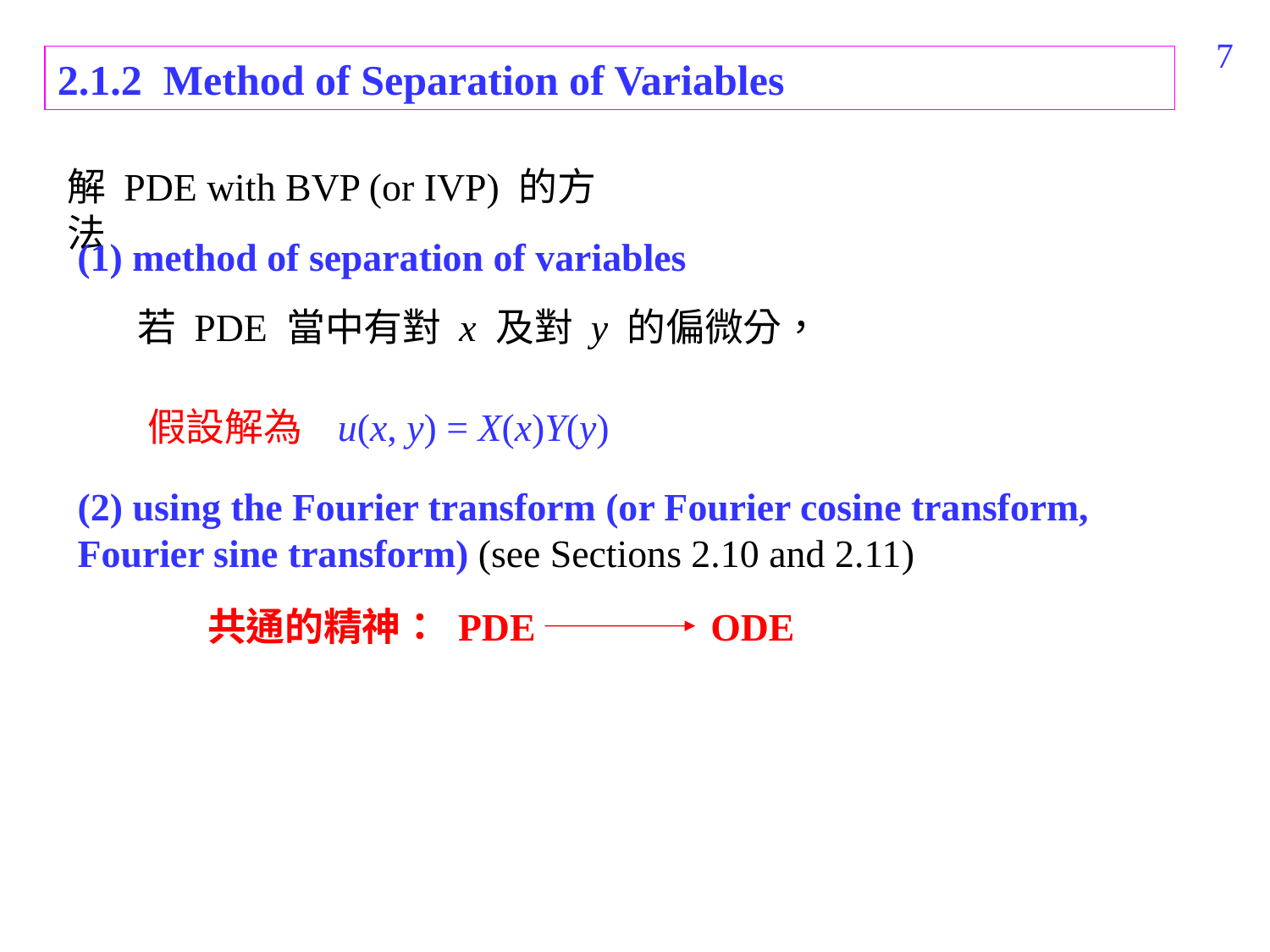

7
2.1.2  Method of Separation of Variables
解 PDE with BVP (or IVP) 的方法
(1) method of separation of variables
若 PDE 當中有對 x 及對 y 的偏微分，
假設解為   u(x, y) = X(x)Y(y)
(2) using the Fourier transform (or Fourier cosine transform, Fourier sine transform) (see Sections 2.10 and 2.11)
共通的精神： PDE                  ODE